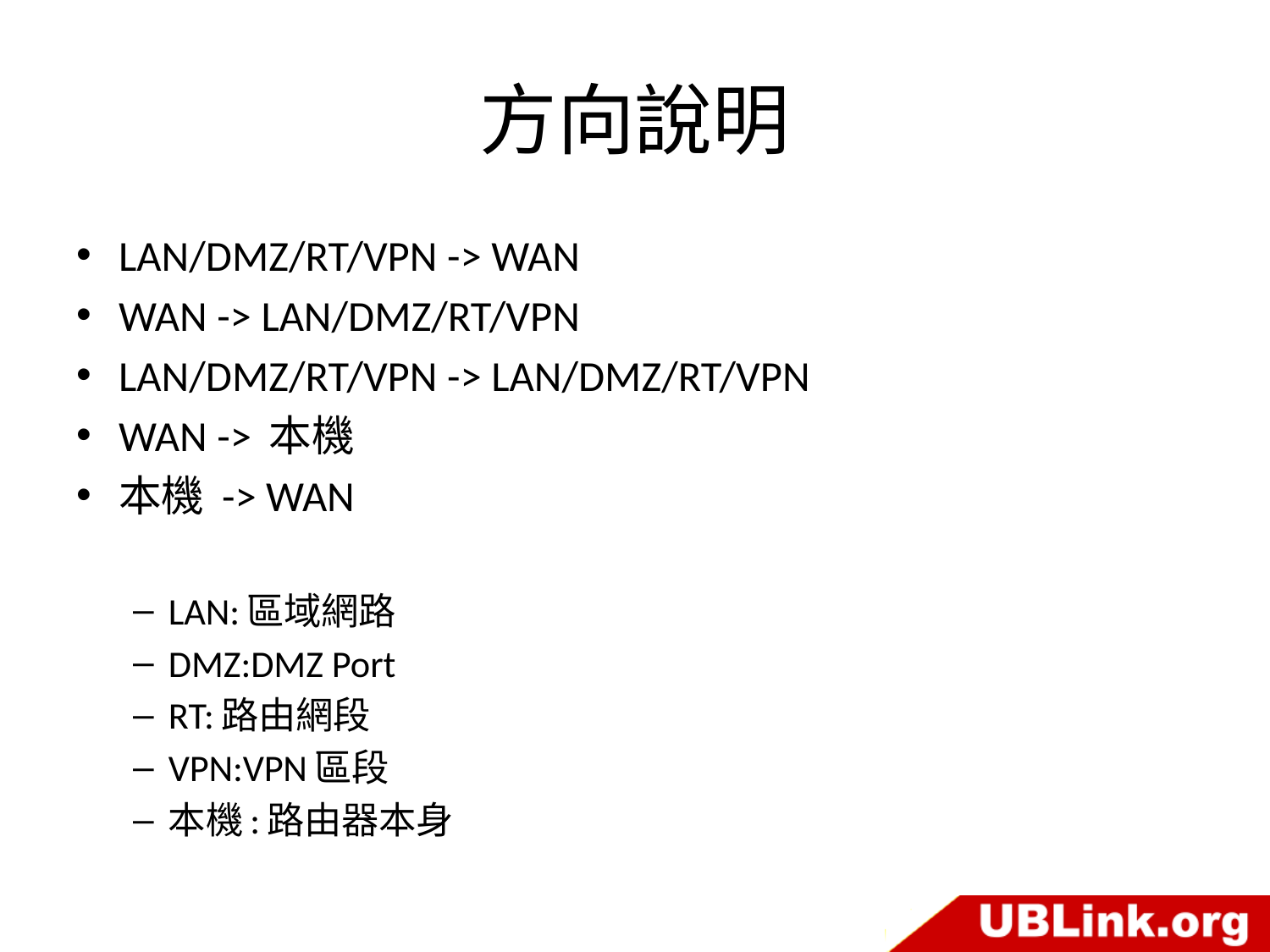

# 方向說明
LAN/DMZ/RT/VPN -> WAN
WAN -> LAN/DMZ/RT/VPN
LAN/DMZ/RT/VPN -> LAN/DMZ/RT/VPN
WAN -> 本機
本機 -> WAN

LAN:區域網路
DMZ:DMZ Port
RT:路由網段
VPN:VPN區段
本機:路由器本身